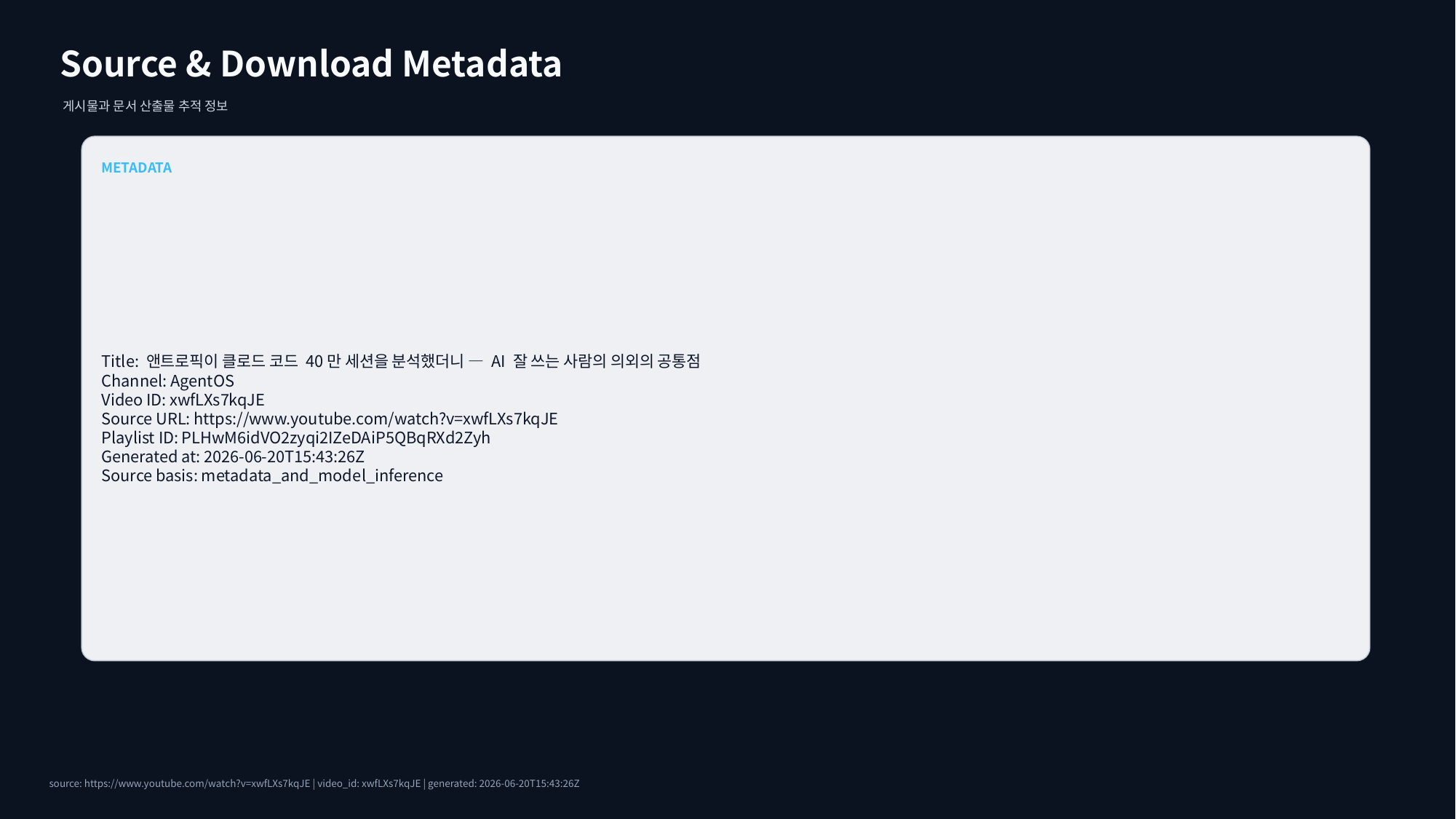

Source & Download Metadata
게시물과 문서 산출물 추적 정보

METADATA
Title: 앤트로픽이 클로드 코드 40만 세션을 분석했더니 — AI 잘 쓰는 사람의 의외의 공통점
Channel: AgentOS
Video ID: xwfLXs7kqJE
Source URL: https://www.youtube.com/watch?v=xwfLXs7kqJE
Playlist ID: PLHwM6idVO2zyqi2IZeDAiP5QBqRXd2Zyh
Generated at: 2026-06-20T15:43:26Z
Source basis: metadata_and_model_inference
source: https://www.youtube.com/watch?v=xwfLXs7kqJE | video_id: xwfLXs7kqJE | generated: 2026-06-20T15:43:26Z